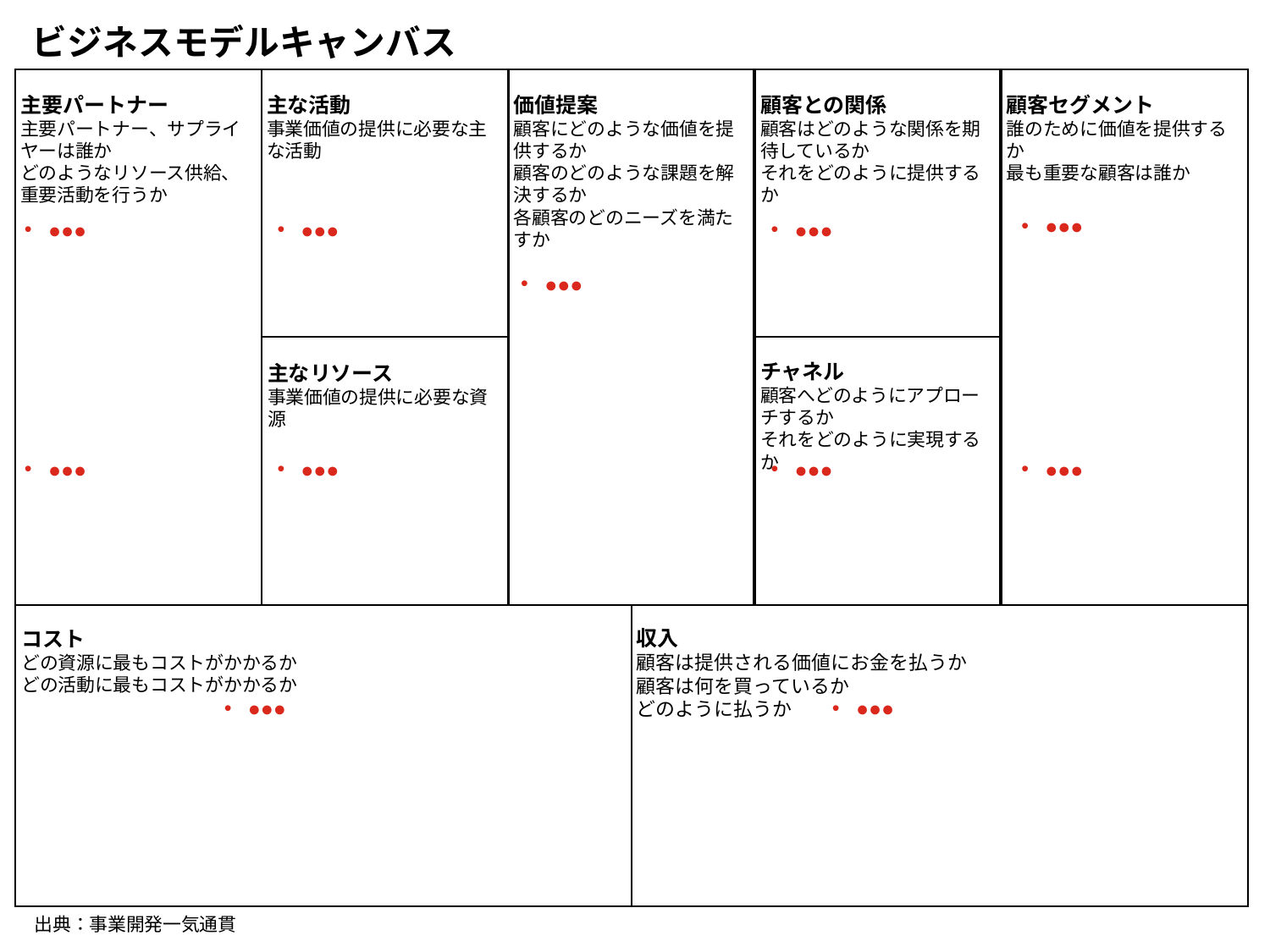

ビジネスモデルキャンバス

主要パートナー
主要パートナー、サプライヤーは誰か
どのようなリソース供給、重要活動を行うか
主な活動
事業価値の提供に必要な主な活動
価値提案
顧客にどのような価値を提供するか
顧客のどのような課題を解決するか
各顧客のどのニーズを満たすか
顧客との関係
顧客はどのような関係を期待しているか
それをどのように提供するか
顧客セグメント
誰のために価値を提供するか
最も重要な顧客は誰か
チャネル
顧客へどのようにアプローチするか
それをどのように実現するか
主なリソース
事業価値の提供に必要な資源

収入
顧客は提供される価値にお金を払うか
顧客は何を買っているか
どのように払うか
コスト
どの資源に最もコストがかかるか
どの活動に最もコストがかかるか
●●●
●●●
●●●
●●●
●●●
●●●
●●●
●●●
●●●
●●●
●●●
出典：事業開発一気通貫